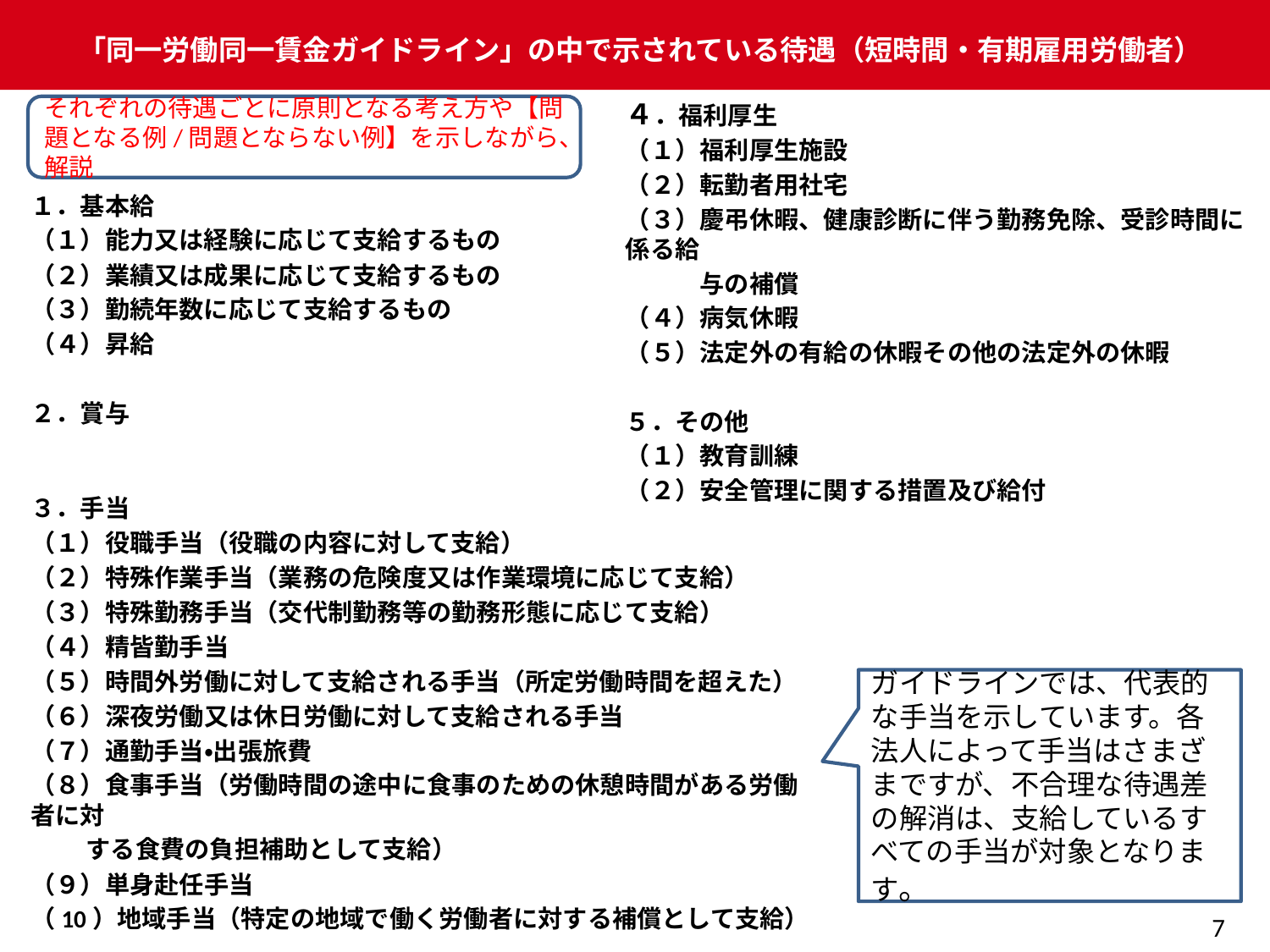

「同一労働同一賃金ガイドライン」の中で示されている待遇（短時間・有期雇用労働者）
４．福利厚生
（１）福利厚生施設
（２）転勤者用社宅
（３）慶弔休暇、健康診断に伴う勤務免除、受診時間に係る給
　　　与の補償
（４）病気休暇
（５）法定外の有給の休暇その他の法定外の休暇

５．その他
（１）教育訓練
（２）安全管理に関する措置及び給付
それぞれの待遇ごとに原則となる考え方や【問題となる例/問題とならない例】を示しながら、解説
１．基本給
（１）能力又は経験に応じて支給するもの
（２）業績又は成果に応じて支給するもの
（３）勤続年数に応じて支給するもの
（４）昇給

２．賞与
３．手当
（１）役職手当（役職の内容に対して支給）
（２）特殊作業手当（業務の危険度又は作業環境に応じて支給）
（３）特殊勤務手当（交代制勤務等の勤務形態に応じて支給）
（４）精皆勤手当
（５）時間外労働に対して支給される手当（所定労働時間を超えた）
（６）深夜労働又は休日労働に対して支給される手当
（７）通勤手当・出張旅費
（８）食事手当（労働時間の途中に食事のための休憩時間がある労働者に対
　　 する食費の負担補助として支給）
（９）単身赴任手当
（10）地域手当（特定の地域で働く労働者に対する補償として支給）
ガイドラインでは、代表的な手当を示しています。各法人によって手当はさまざまですが、不合理な待遇差の解消は、支給しているすべての手当が対象となります。
7